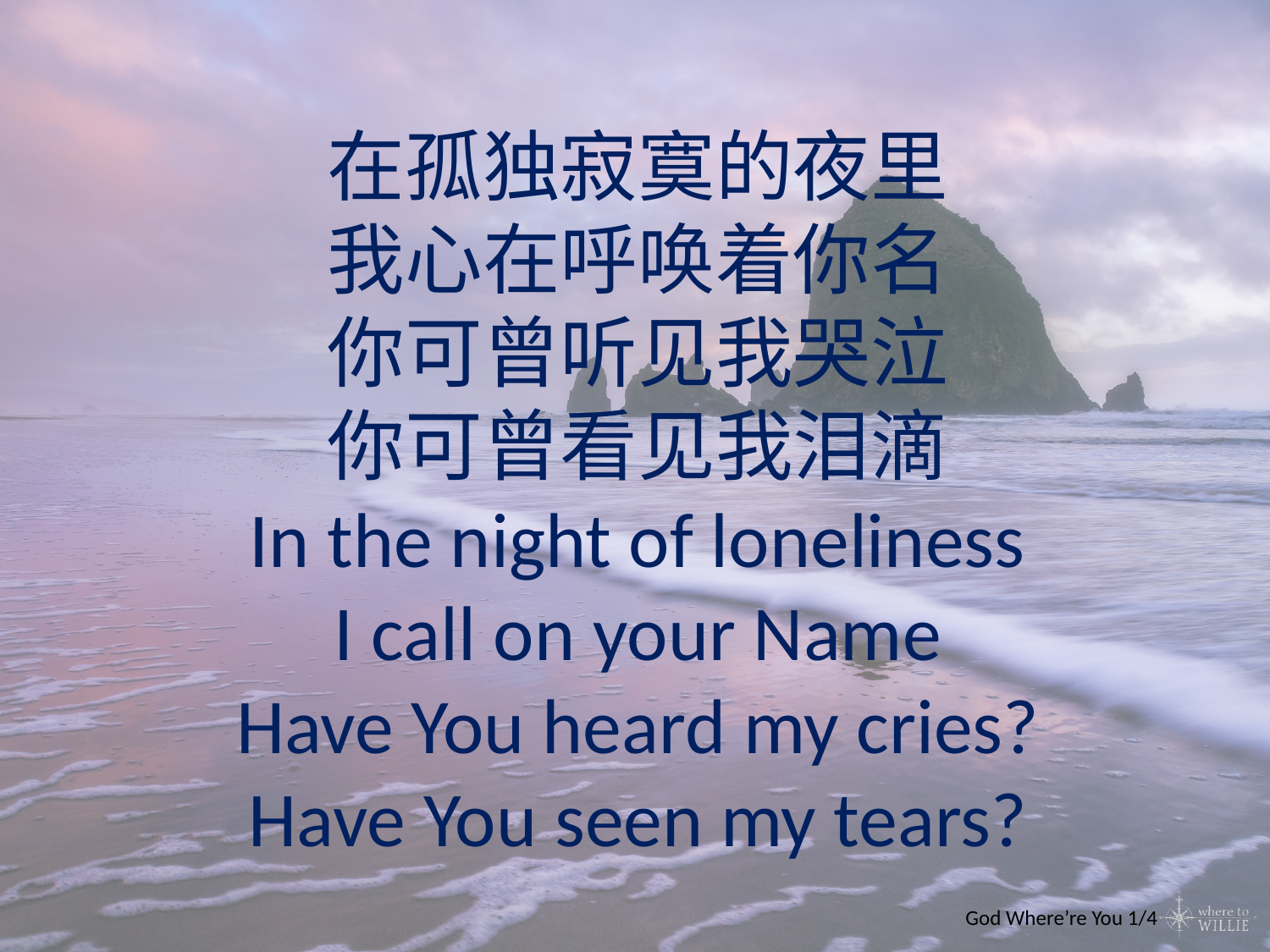

在孤独寂寞的夜里
我心在呼唤着你名
你可曾听见我哭泣
你可曾看见我泪滴
In the night of loneliness
I call on your Name
Have You heard my cries?
Have You seen my tears?

God Where’re You 1/4